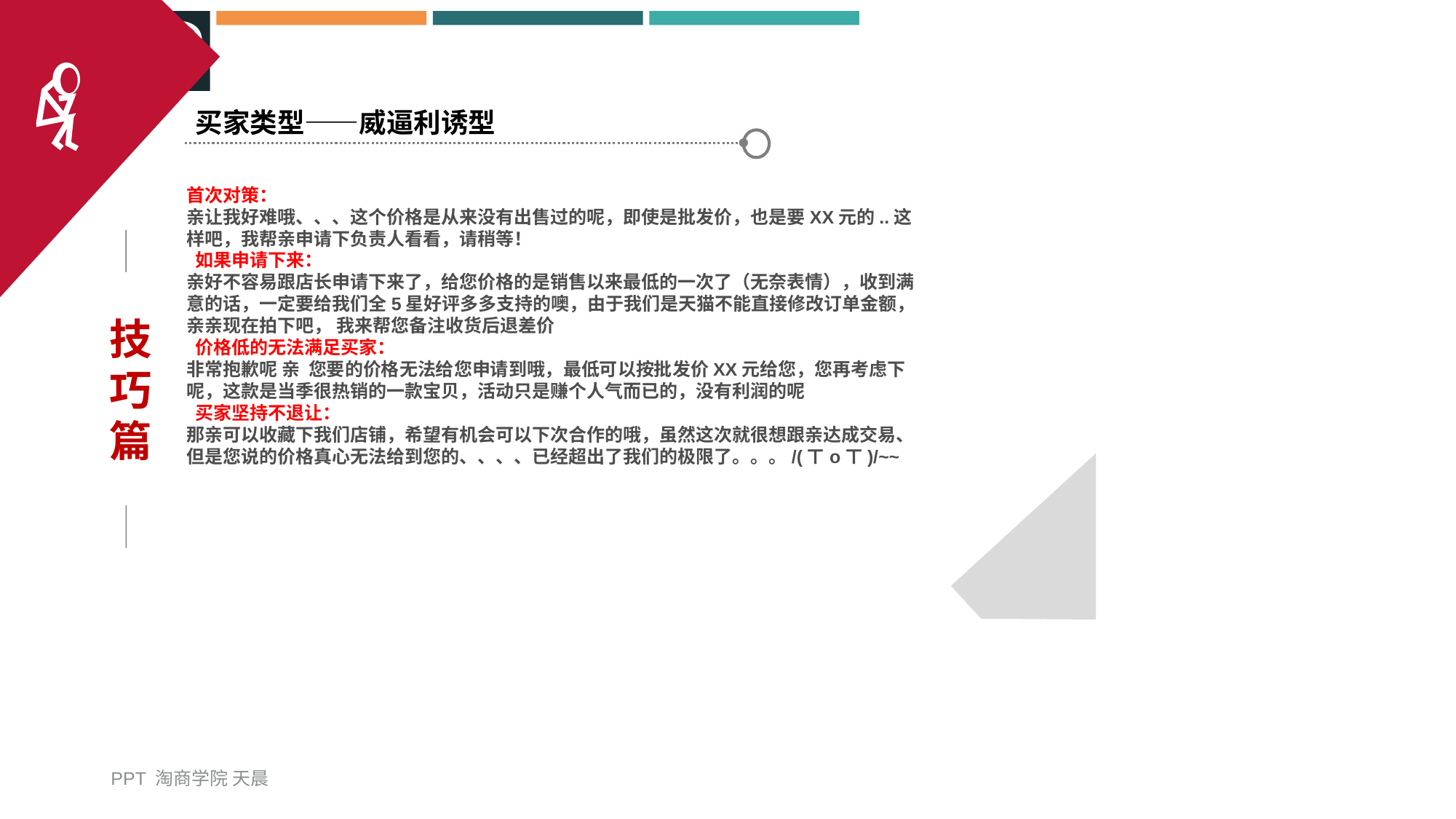

买家类型——威逼利诱型

首次对策：
亲让我好难哦、、、这个价格是从来没有出售过的呢，即使是批发价，也是要XX元的..这样吧，我帮亲申请下负责人看看，请稍等！
 如果申请下来：
亲好不容易跟店长申请下来了，给您价格的是销售以来最低的一次了（无奈表情），收到满意的话，一定要给我们全5星好评多多支持的噢，由于我们是天猫不能直接修改订单金额，亲亲现在拍下吧， 我来帮您备注收货后退差价
 价格低的无法满足买家：
非常抱歉呢 亲  您要的价格无法给您申请到哦，最低可以按批发价XX元给您，您再考虑下呢，这款是当季很热销的一款宝贝，活动只是赚个人气而已的，没有利润的呢
 买家坚持不退让：
那亲可以收藏下我们店铺，希望有机会可以下次合作的哦，虽然这次就很想跟亲达成交易、但是您说的价格真心无法给到您的、、、、已经超出了我们的极限了。。。/(ㄒoㄒ)/~~

技巧篇
合理运用话术促进成交
合理运用话术促进成交

PPT 淘商学院 天晨